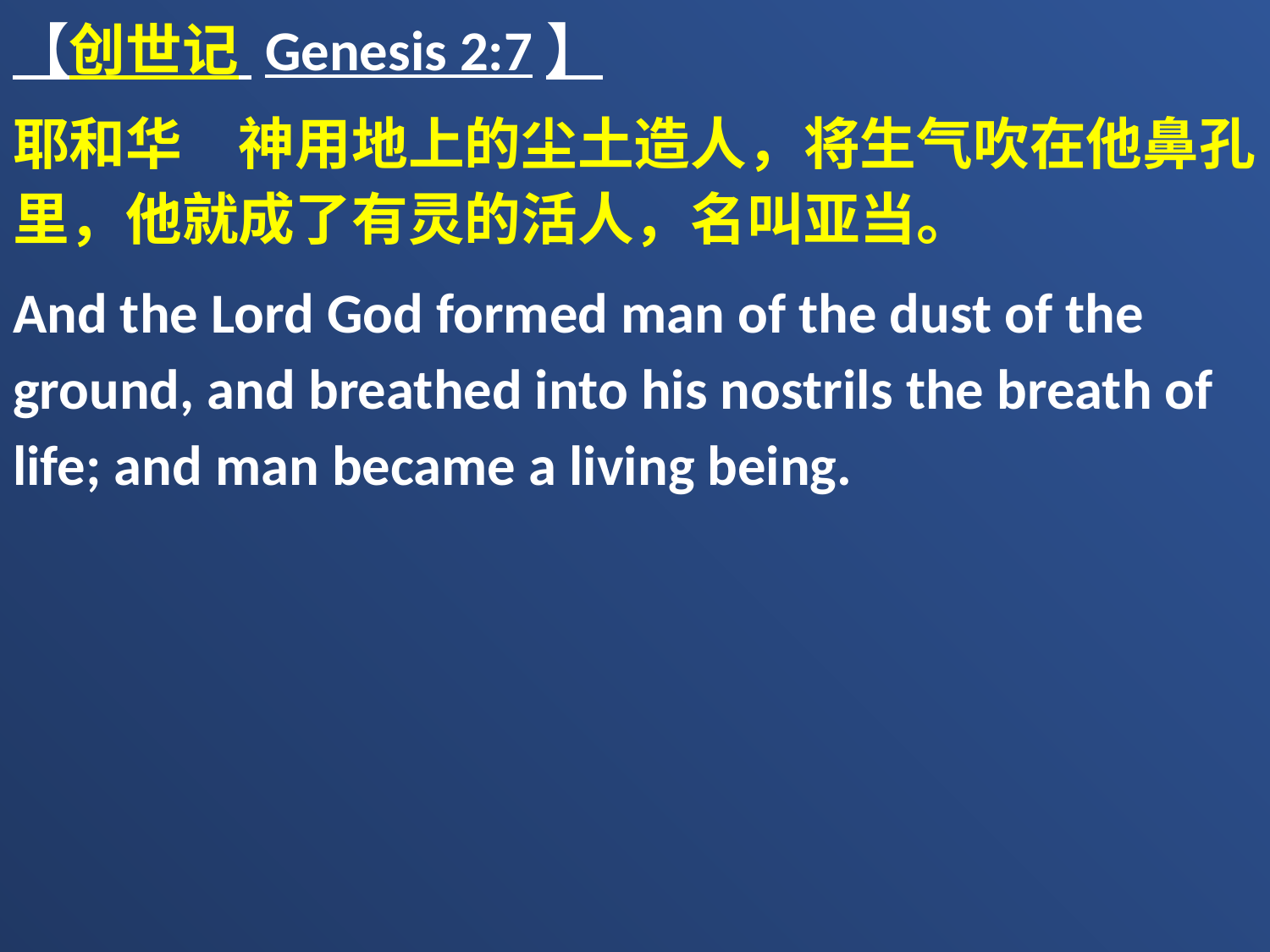

【创世记 Genesis 2:7】
耶和华　神用地上的尘土造人，将生气吹在他鼻孔里，他就成了有灵的活人，名叫亚当。
And the Lord God formed man of the dust of the ground, and breathed into his nostrils the breath of life; and man became a living being.